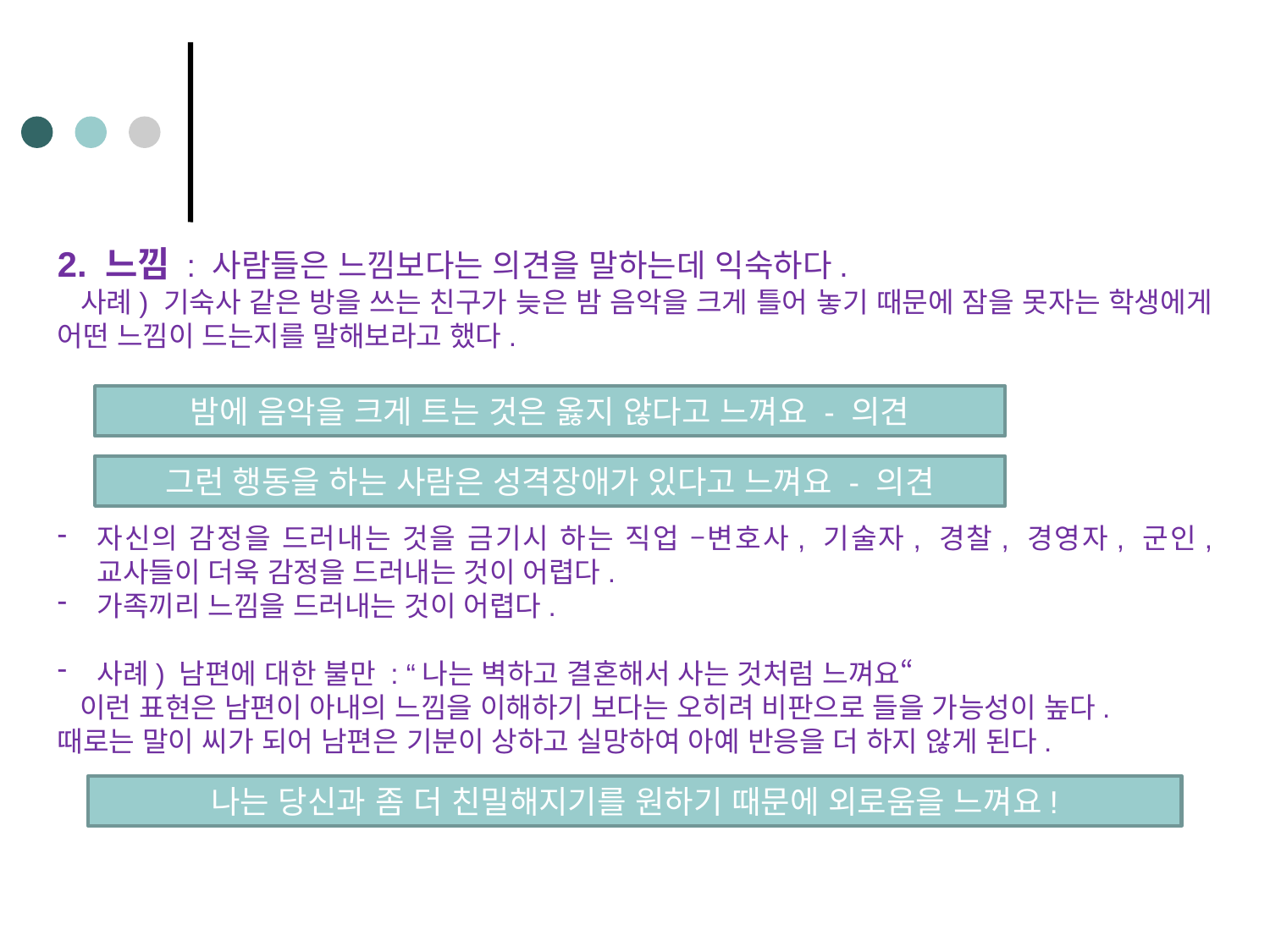

2. 느낌 : 사람들은 느낌보다는 의견을 말하는데 익숙하다.
  사례) 기숙사 같은 방을 쓰는 친구가 늦은 밤 음악을 크게 틀어 놓기 때문에 잠을 못자는 학생에게 어떤 느낌이 드는지를 말해보라고 했다.

자신의 감정을 드러내는 것을 금기시 하는 직업 –변호사, 기술자, 경찰, 경영자, 군인, 교사들이 더욱 감정을 드러내는 것이 어렵다.
가족끼리 느낌을 드러내는 것이 어렵다.

사례) 남편에 대한 불만 : “나는 벽하고 결혼해서 사는 것처럼 느껴요“
  이런 표현은 남편이 아내의 느낌을 이해하기 보다는 오히려 비판으로 들을 가능성이 높다.
때로는 말이 씨가 되어 남편은 기분이 상하고 실망하여 아예 반응을 더 하지 않게 된다.

밤에 음악을 크게 트는 것은 옳지 않다고 느껴요 - 의견
그런 행동을 하는 사람은 성격장애가 있다고 느껴요 - 의견
나는 당신과 좀 더 친밀해지기를 원하기 때문에 외로움을 느껴요!